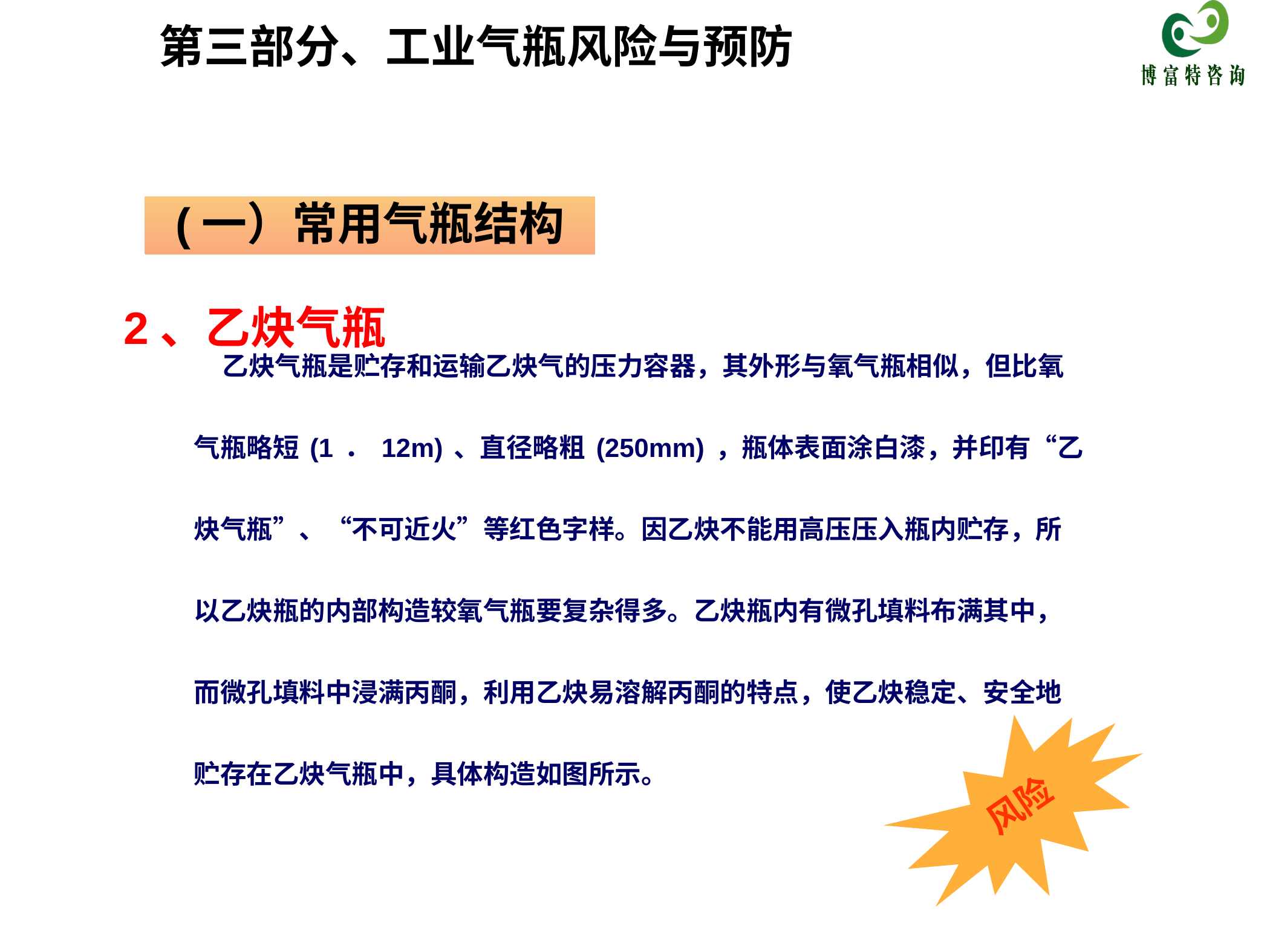

第三部分、工业气瓶风险与预防
(一）常用气瓶结构
2、乙炔气瓶
   乙炔气瓶是贮存和运输乙炔气的压力容器，其外形与氧气瓶相似，但比氧气瓶略短(1．12m)、直径略粗(250mm)，瓶体表面涂白漆，并印有“乙炔气瓶”、“不可近火”等红色字样。因乙炔不能用高压压入瓶内贮存，所以乙炔瓶的内部构造较氧气瓶要复杂得多。乙炔瓶内有微孔填料布满其中，而微孔填料中浸满丙酮，利用乙炔易溶解丙酮的特点，使乙炔稳定、安全地贮存在乙炔气瓶中，具体构造如图所示。
风险